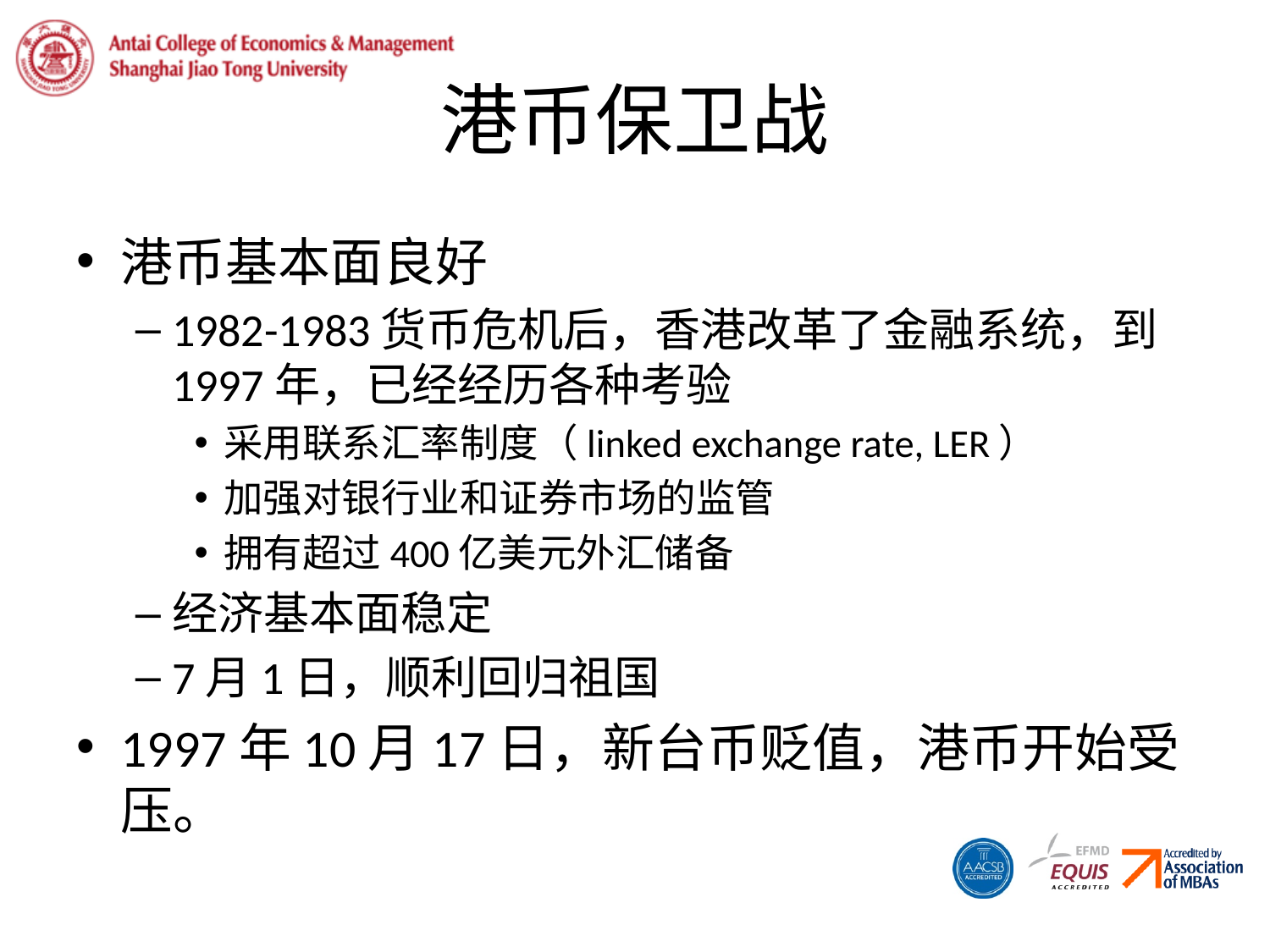

# 港币保卫战
港币基本面良好
1982-1983货币危机后，香港改革了金融系统，到1997年，已经经历各种考验
采用联系汇率制度（linked exchange rate, LER）
加强对银行业和证券市场的监管
拥有超过400亿美元外汇储备
经济基本面稳定
7月1日，顺利回归祖国
1997年10月17日，新台币贬值，港币开始受压。